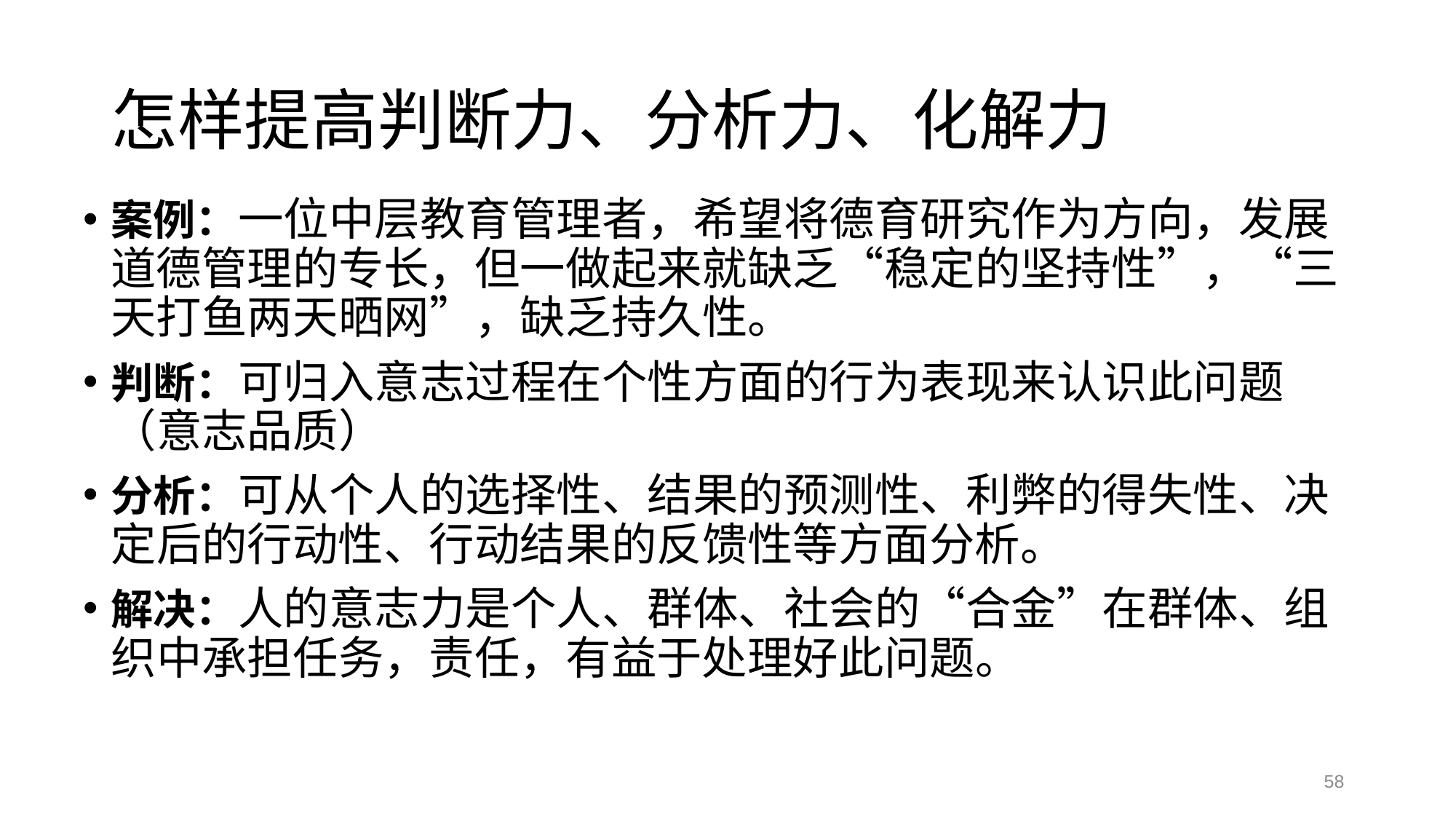

# 怎样提高判断力、分析力、化解力
案例：一位中层教育管理者，希望将德育研究作为方向，发展道德管理的专长，但一做起来就缺乏“稳定的坚持性”，“三天打鱼两天晒网”，缺乏持久性。
判断：可归入意志过程在个性方面的行为表现来认识此问题（意志品质）
分析：可从个人的选择性、结果的预测性、利弊的得失性、决定后的行动性、行动结果的反馈性等方面分析。
解决：人的意志力是个人、群体、社会的“合金”在群体、组织中承担任务，责任，有益于处理好此问题。

58